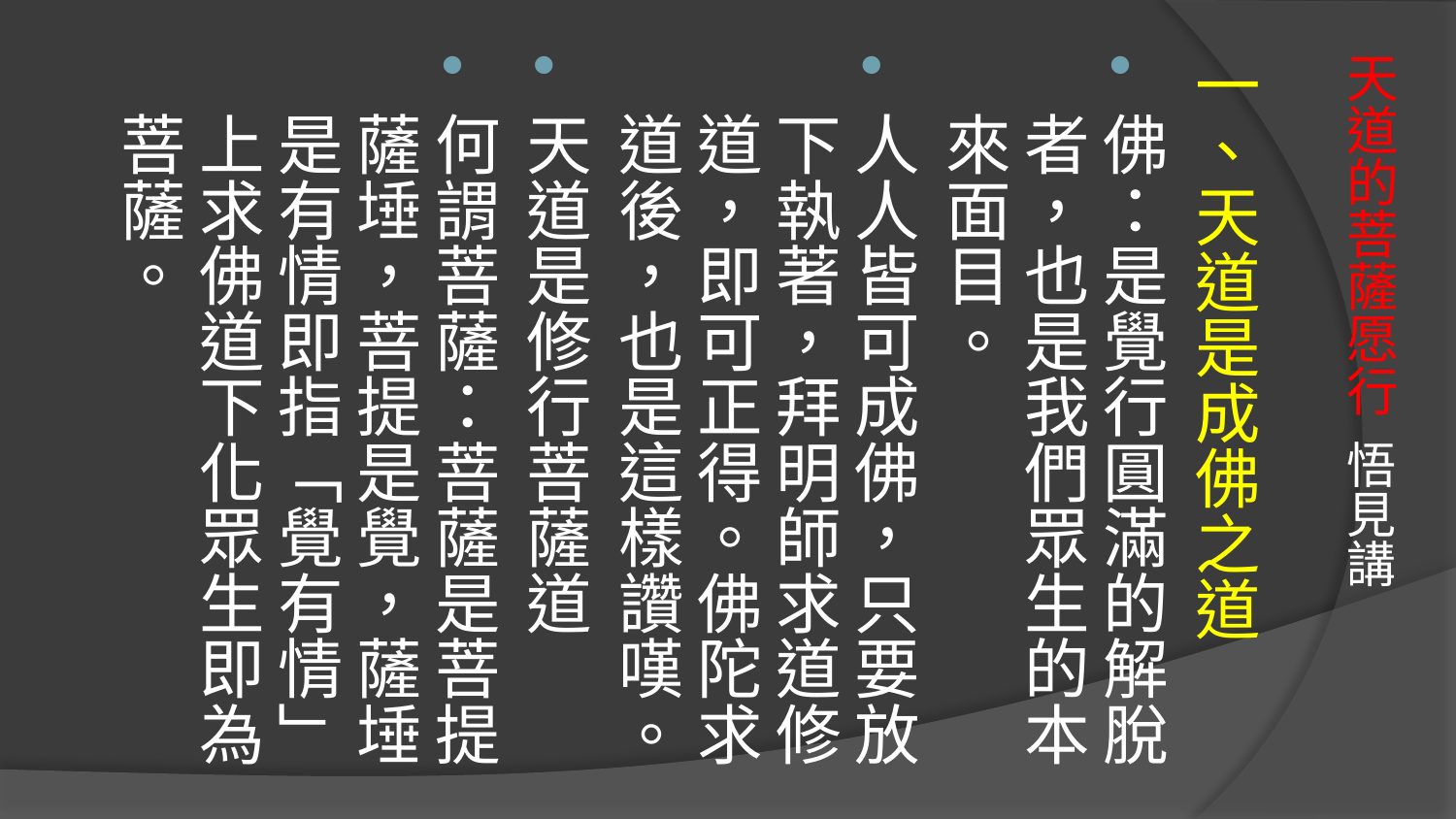

一、天道是成佛之道
佛：是覺行圓滿的解脫者，也是我們眾生的本來面目。
人人皆可成佛，只要放下執著，拜明師求道修道，即可正得。佛陀求道後，也是這樣讚嘆。
天道是修行菩薩道
何謂菩薩：菩薩是菩提薩埵，菩提是覺，薩埵是有情即指「覺有情」上求佛道下化眾生即為菩薩。

# 天道的菩薩愿行  悟見講